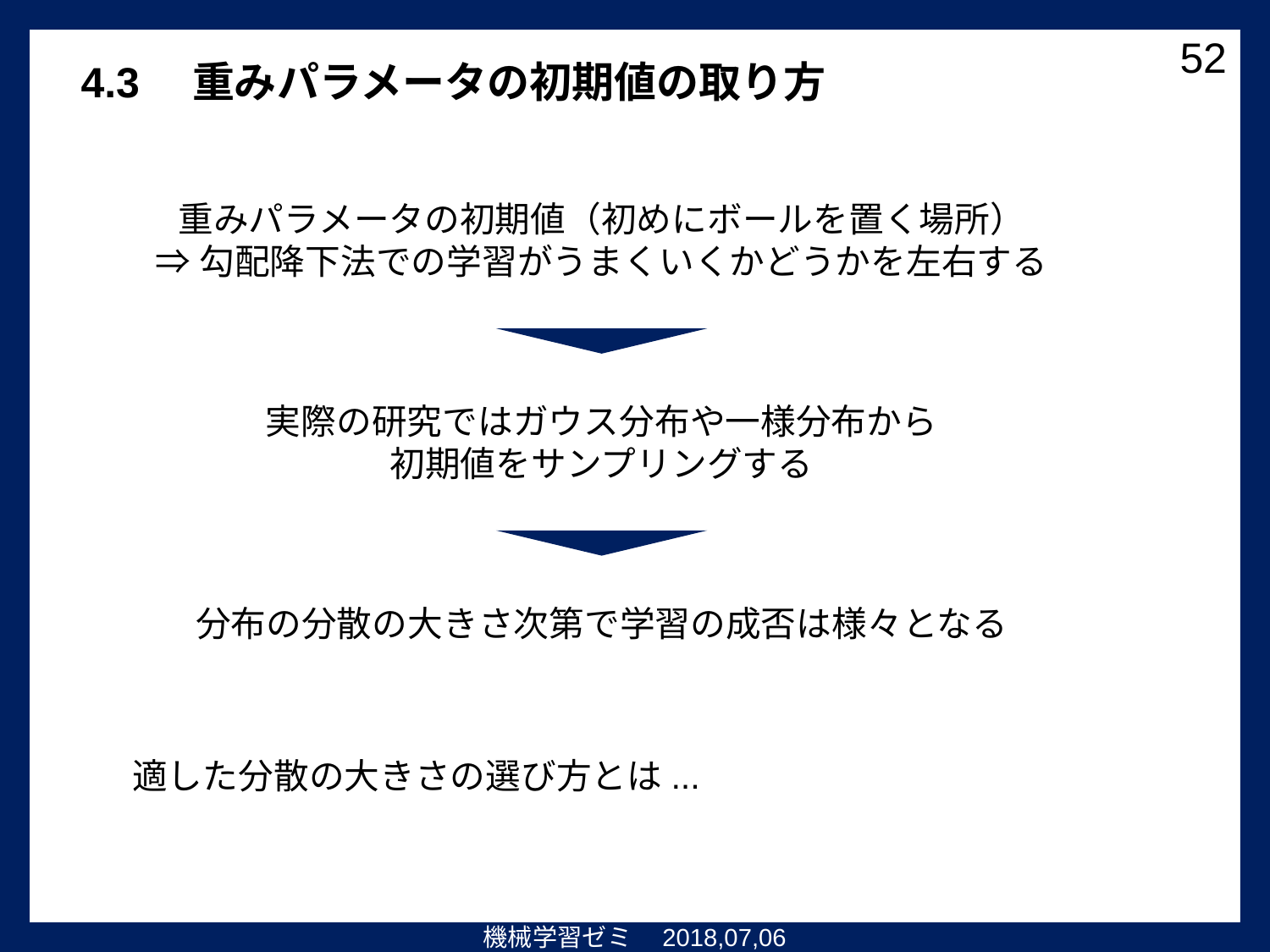

52
4.3　重みパラメータの初期値の取り方
重みパラメータの初期値（初めにボールを置く場所）
⇒勾配降下法での学習がうまくいくかどうかを左右する

実際の研究ではガウス分布や一様分布から
初期値をサンプリングする

分布の分散の大きさ次第で学習の成否は様々となる
適した分散の大きさの選び方とは...